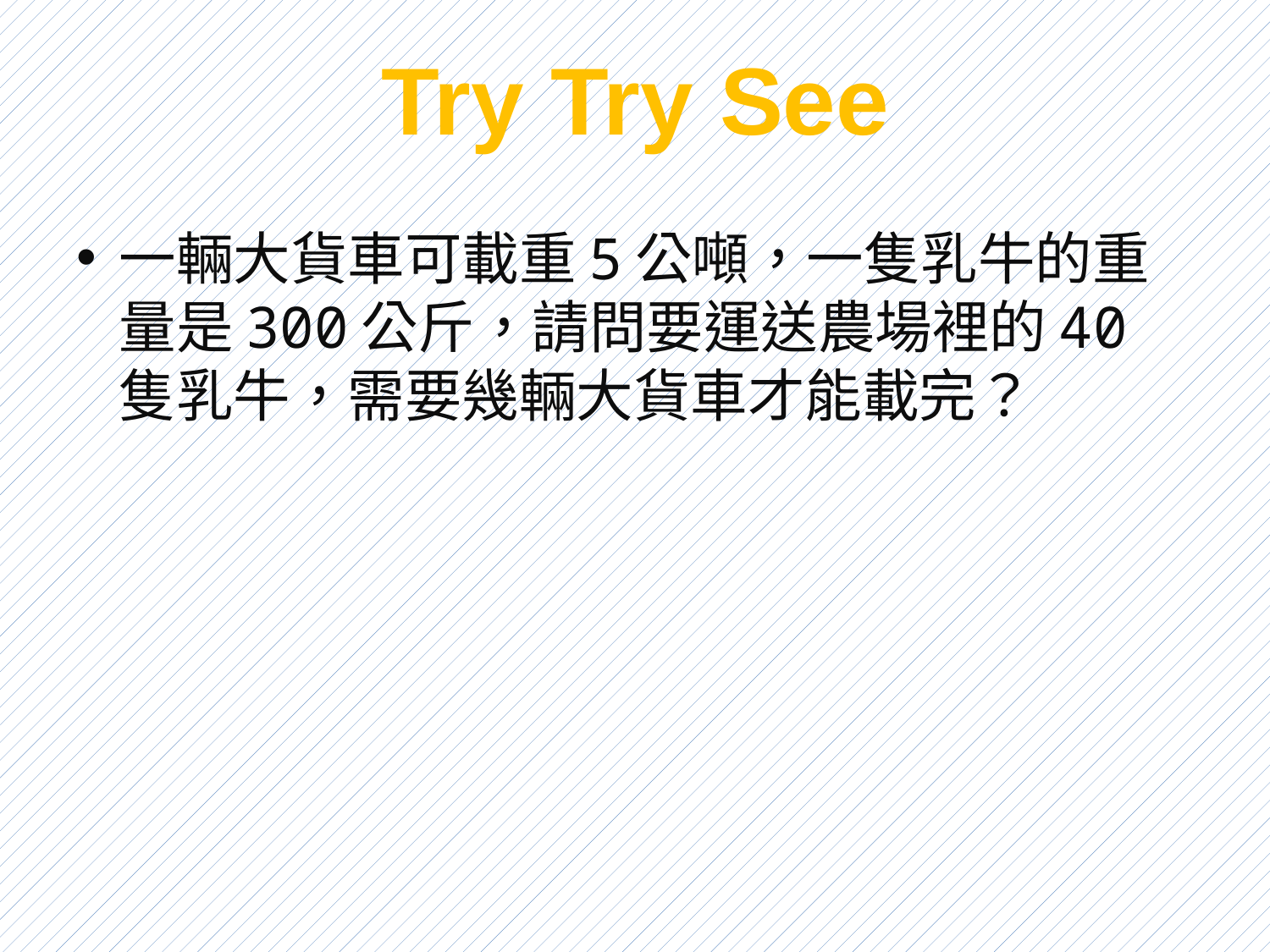

# Try Try See
一輛大貨車可載重5公噸，一隻乳牛的重量是300公斤，請問要運送農場裡的40隻乳牛，需要幾輛大貨車才能載完？